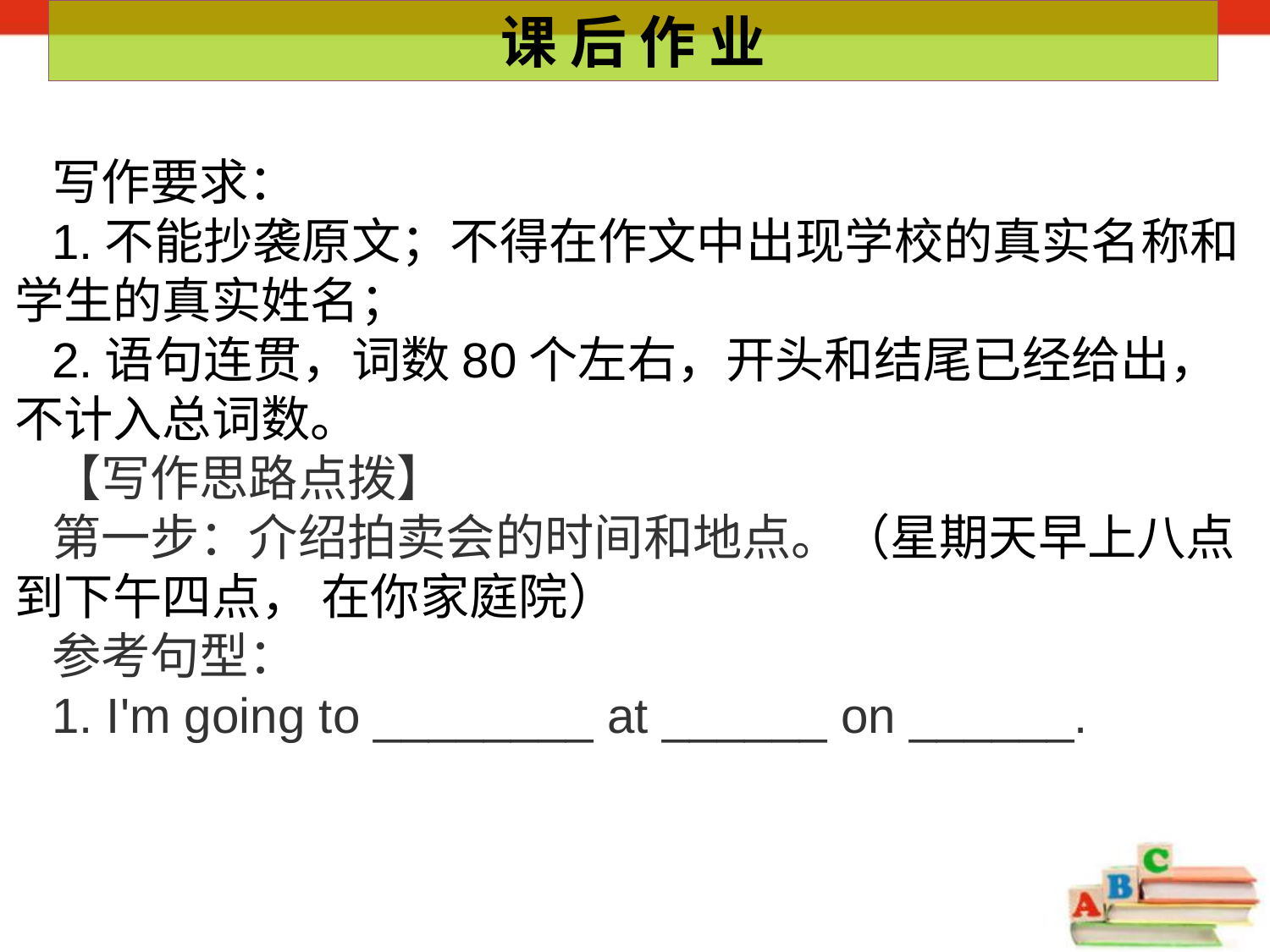

课 后 作 业
写作要求：
1.不能抄袭原文；不得在作文中出现学校的真实名称和学生的真实姓名；
2.语句连贯，词数80个左右，开头和结尾已经给出，不计入总词数。
【写作思路点拨】
第一步：介绍拍卖会的时间和地点。（星期天早上八点到下午四点， 在你家庭院）
参考句型：
1. I'm going to ________ at ______ on ______.